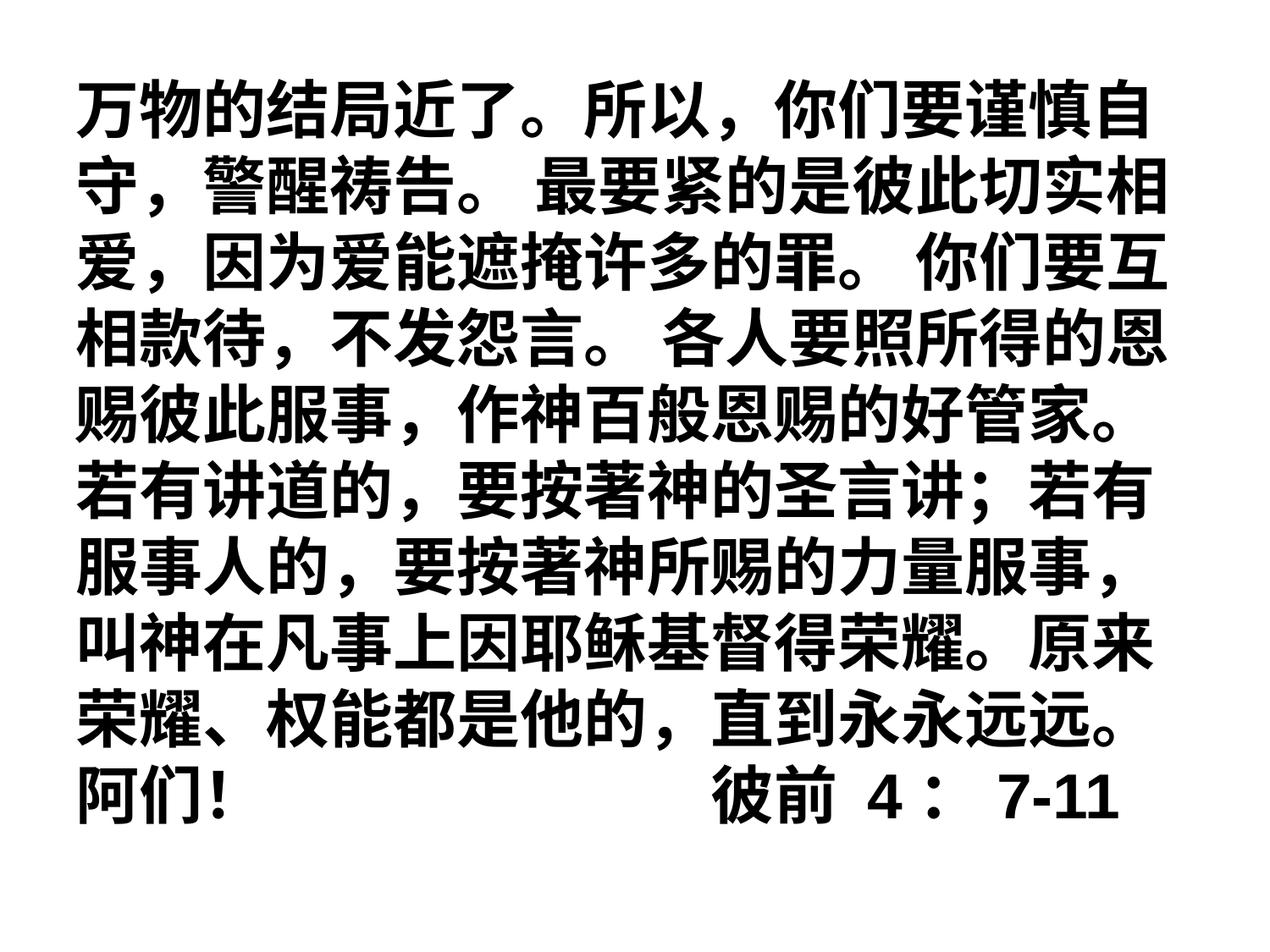

万物的结局近了。所以，你们要谨慎自守，警醒祷告。 最要紧的是彼此切实相爱，因为爱能遮掩许多的罪。 你们要互相款待，不发怨言。 各人要照所得的恩赐彼此服事，作神百般恩赐的好管家。 若有讲道的，要按著神的圣言讲；若有服事人的，要按著神所赐的力量服事，叫神在凡事上因耶稣基督得荣耀。原来荣耀、权能都是他的，直到永永远远。阿们！				彼前 4：7-11